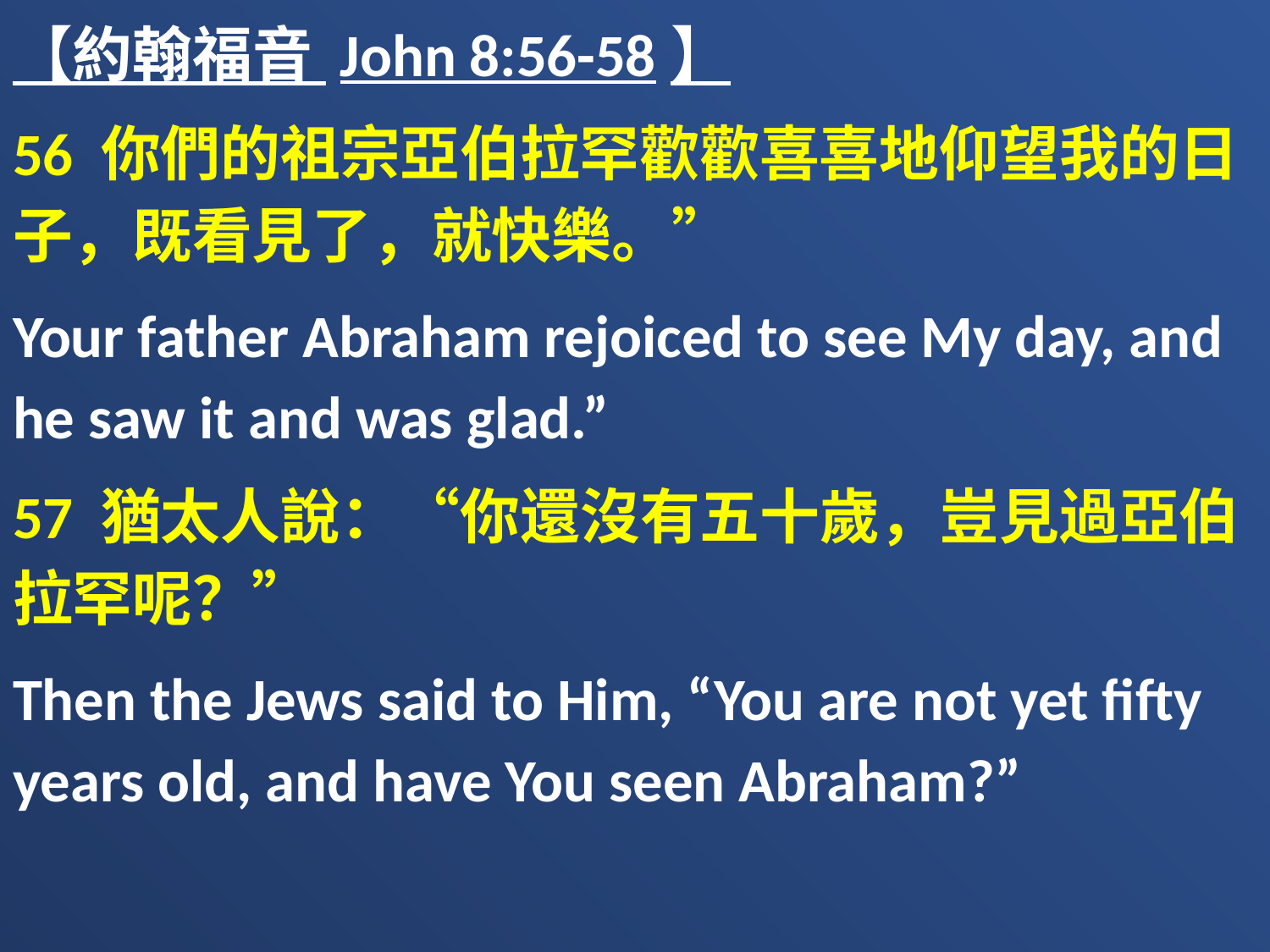

【約翰福音 John 8:56-58】
56 你們的祖宗亞伯拉罕歡歡喜喜地仰望我的日子，既看見了，就快樂。”
Your father Abraham rejoiced to see My day, and he saw it and was glad.”
57 猶太人說：“你還沒有五十歲，豈見過亞伯拉罕呢？”
Then the Jews said to Him, “You are not yet fifty years old, and have You seen Abraham?”